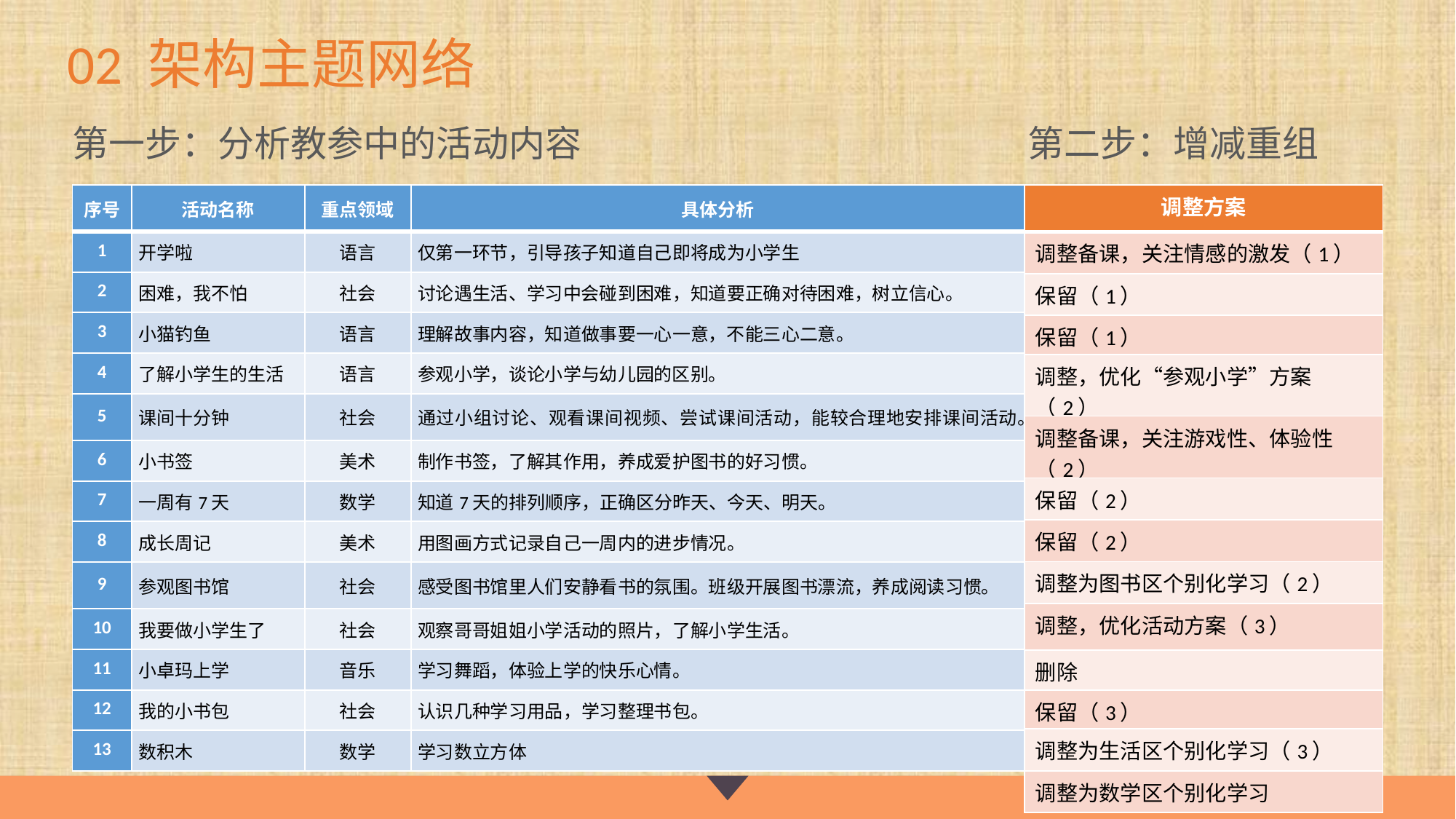

02 架构主题网络
第二步：增减重组
第一步：分析教参中的活动内容
| 调整方案 |
| --- |
| 调整备课，关注情感的激发（1） |
| 保留（1） |
| 保留（1） |
| 调整，优化“参观小学”方案（2） |
| 调整备课，关注游戏性、体验性（2） |
| 保留（2） |
| 保留（2） |
| 调整为图书区个别化学习（2） |
| 调整，优化活动方案（3） |
| 删除 |
| 保留（3） |
| 调整为生活区个别化学习（3） |
| 调整为数学区个别化学习 |
| 序号 | 活动名称 | 重点领域 | 具体分析 |
| --- | --- | --- | --- |
| 1 | 开学啦 | 语言 | 仅第一环节，引导孩子知道自己即将成为小学生 |
| 2 | 困难，我不怕 | 社会 | 讨论遇生活、学习中会碰到困难，知道要正确对待困难，树立信心。 |
| 3 | 小猫钓鱼 | 语言 | 理解故事内容，知道做事要一心一意，不能三心二意。 |
| 4 | 了解小学生的生活 | 语言 | 参观小学，谈论小学与幼儿园的区别。 |
| 5 | 课间十分钟 | 社会 | 通过小组讨论、观看课间视频、尝试课间活动，能较合理地安排课间活动。 |
| 6 | 小书签 | 美术 | 制作书签，了解其作用，养成爱护图书的好习惯。 |
| 7 | 一周有7天 | 数学 | 知道7天的排列顺序，正确区分昨天、今天、明天。 |
| 8 | 成长周记 | 美术 | 用图画方式记录自己一周内的进步情况。 |
| 9 | 参观图书馆 | 社会 | 感受图书馆里人们安静看书的氛围。班级开展图书漂流，养成阅读习惯。 |
| 10 | 我要做小学生了 | 社会 | 观察哥哥姐姐小学活动的照片，了解小学生活。 |
| 11 | 小卓玛上学 | 音乐 | 学习舞蹈，体验上学的快乐心情。 |
| 12 | 我的小书包 | 社会 | 认识几种学习用品，学习整理书包。 |
| 13 | 数积木 | 数学 | 学习数立方体 |